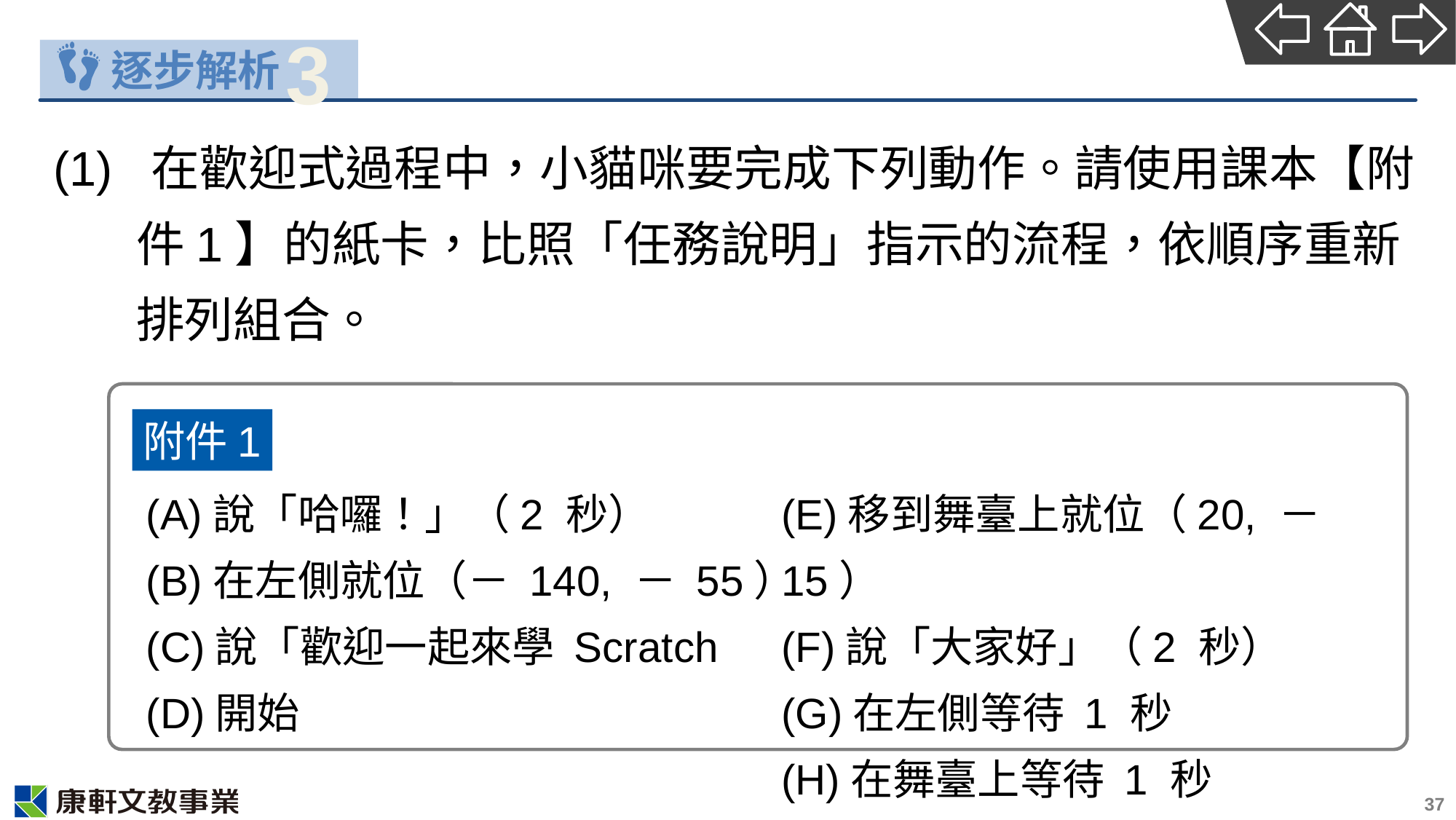

3
(1)  在歡迎式過程中，小貓咪要完成下列動作。請使用課本【附件1】的紙卡，比照「任務說明」指示的流程，依順序重新排列組合。

附件1
(A)說「哈囉！」（2 秒）
(B)在左側就位（－ 140, － 55）
(C)說「歡迎一起來學 Scratch
(D)開始
(E)移到舞臺上就位（20, － 15）
(F)說「大家好」（2 秒）
(G)在左側等待 1 秒
(H)在舞臺上等待 1 秒
37